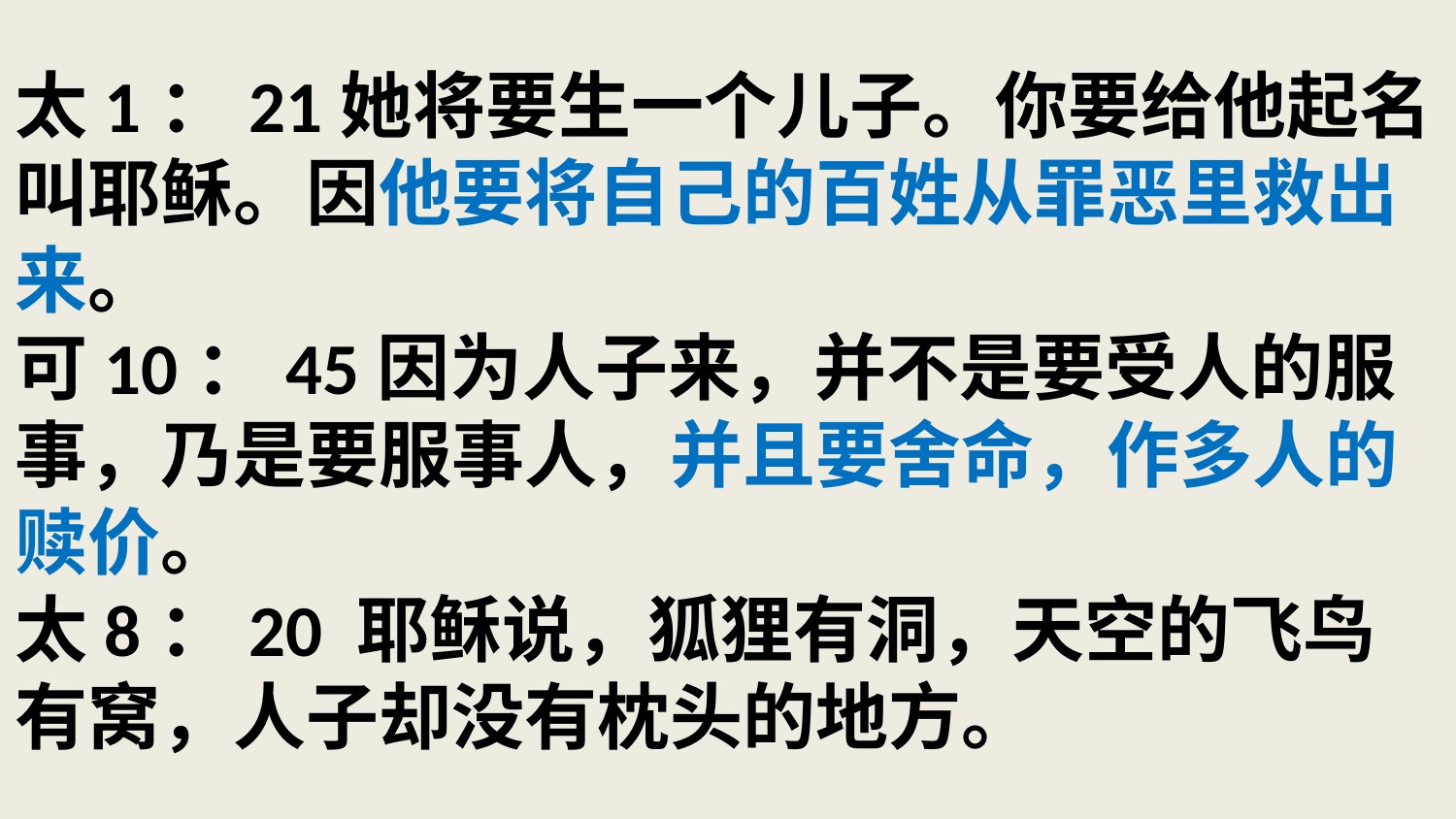

# 太1：21她将要生一个儿子。你要给他起名叫耶稣。因他要将自己的百姓从罪恶里救出来。 可10：45因为人子来，并不是要受人的服事，乃是要服事人，并且要舍命，作多人的赎价。 太8：20 耶稣说，狐狸有洞，天空的飞鸟有窝，人子却没有枕头的地方。